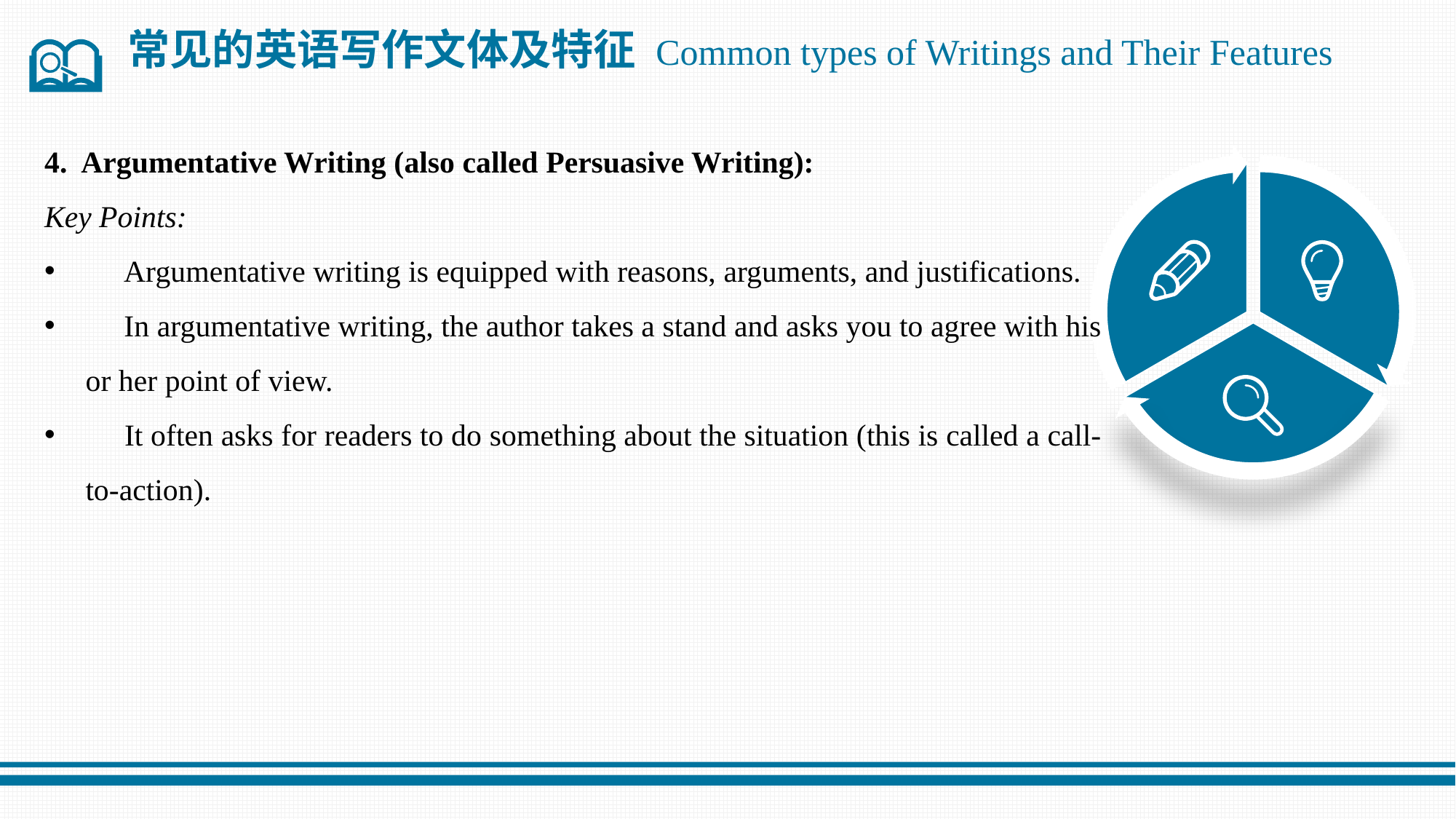

常见的英语写作文体及特征 Common types of Writings and Their Features

4.  Argumentative Writing (also called Persuasive Writing):
Key Points:
     Argumentative writing is equipped with reasons, arguments, and justifications.
     In argumentative writing, the author takes a stand and asks you to agree with his or her point of view.
     It often asks for readers to do something about the situation (this is called a call-to-action).